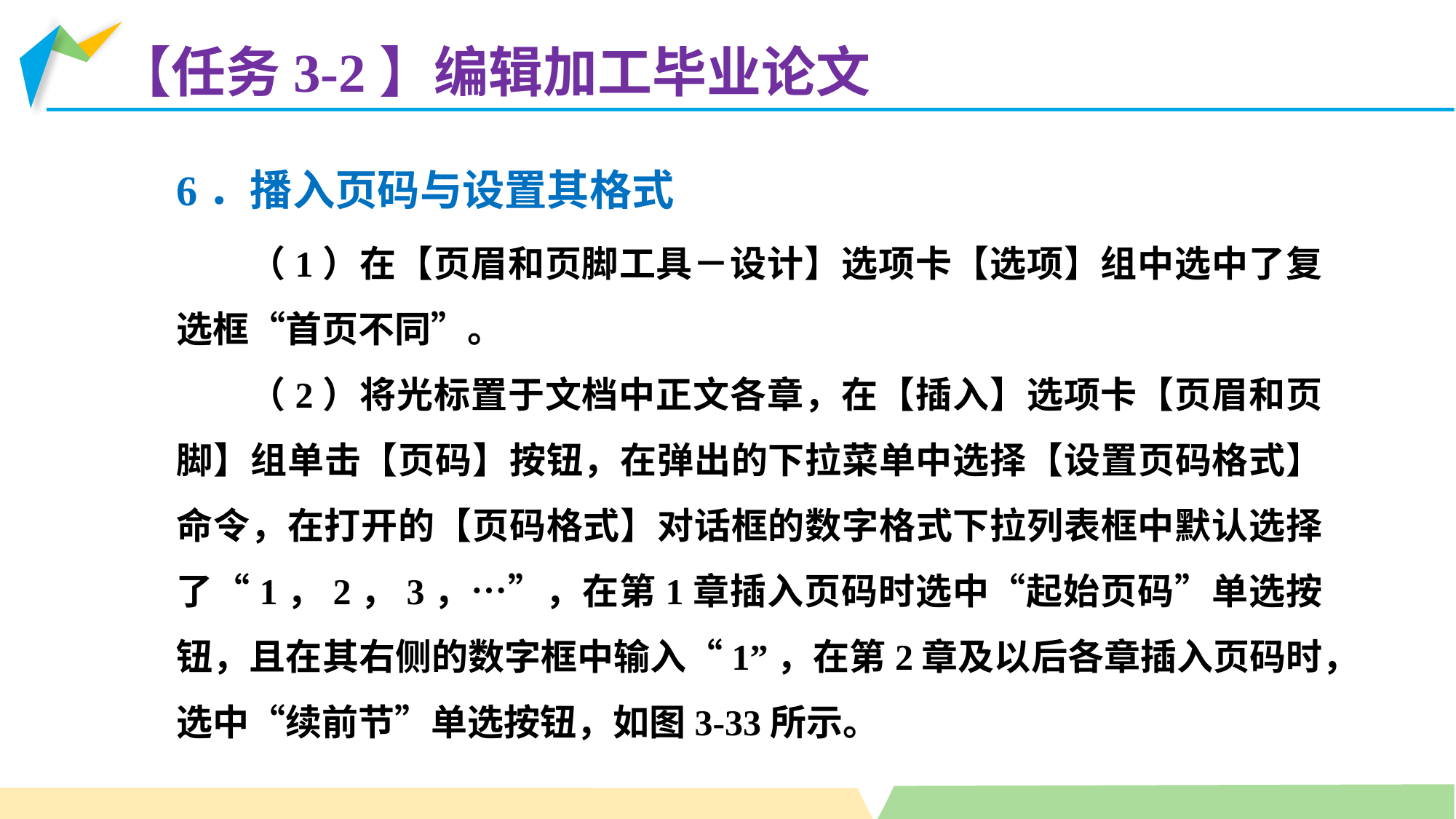

【任务3-2】编辑加工毕业论文
6．播入页码与设置其格式
（1）在【页眉和页脚工具－设计】选项卡【选项】组中选中了复选框“首页不同”。
（2）将光标置于文档中正文各章，在【插入】选项卡【页眉和页脚】组单击【页码】按钮，在弹出的下拉菜单中选择【设置页码格式】命令，在打开的【页码格式】对话框的数字格式下拉列表框中默认选择了“1，2，3，…”，在第1章插入页码时选中“起始页码”单选按钮，且在其右侧的数字框中输入“1”，在第2章及以后各章插入页码时，选中“续前节”单选按钮，如图3-33所示。